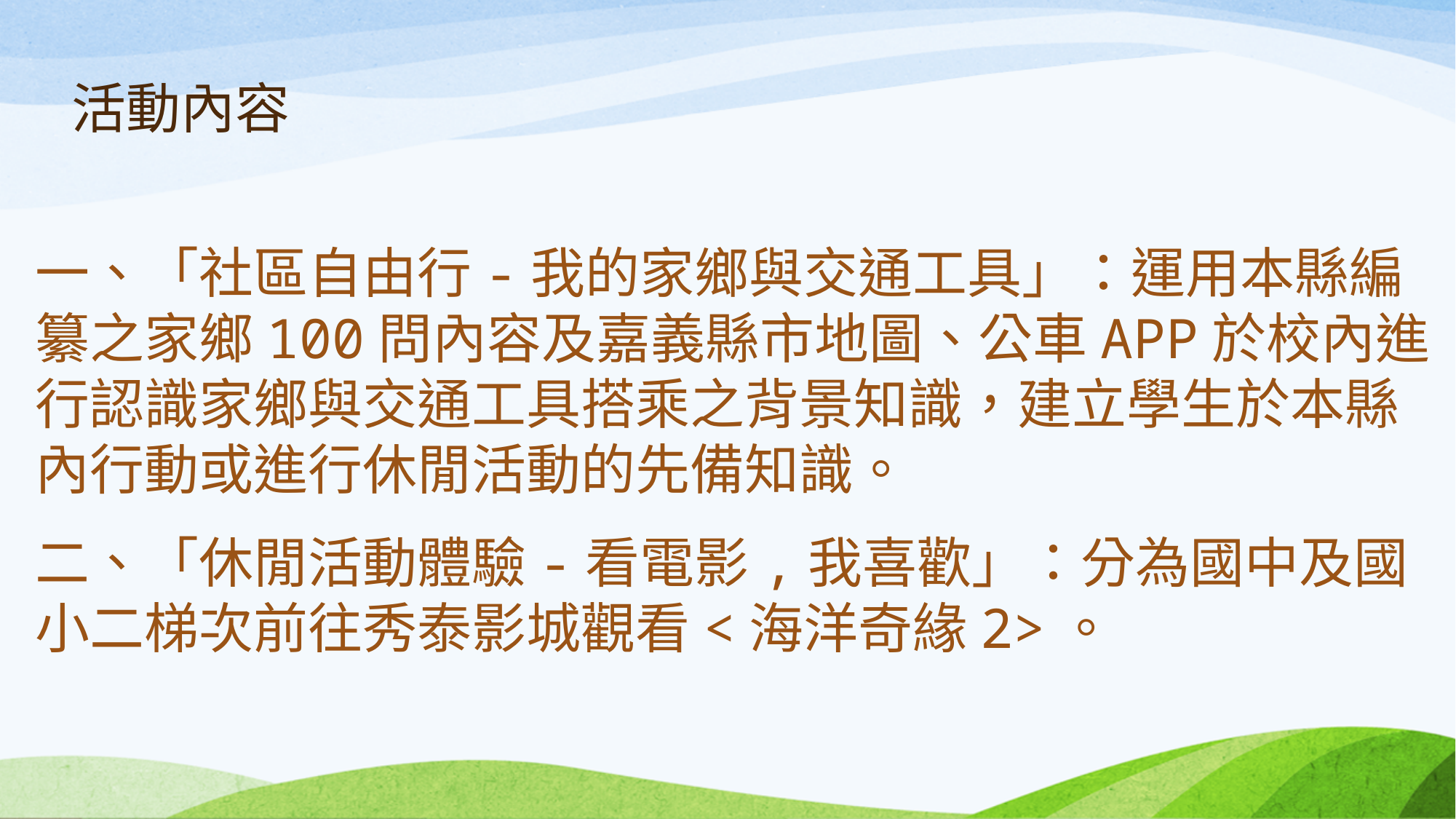

# 活動內容

一、「社區自由行-我的家鄉與交通工具」：運用本縣編纂之家鄉100問內容及嘉義縣市地圖、公車APP於校內進行認識家鄉與交通工具搭乘之背景知識，建立學生於本縣內行動或進行休閒活動的先備知識。
二、「休閒活動體驗-看電影,我喜歡」：分為國中及國小二梯次前往秀泰影城觀看<海洋奇緣2>。